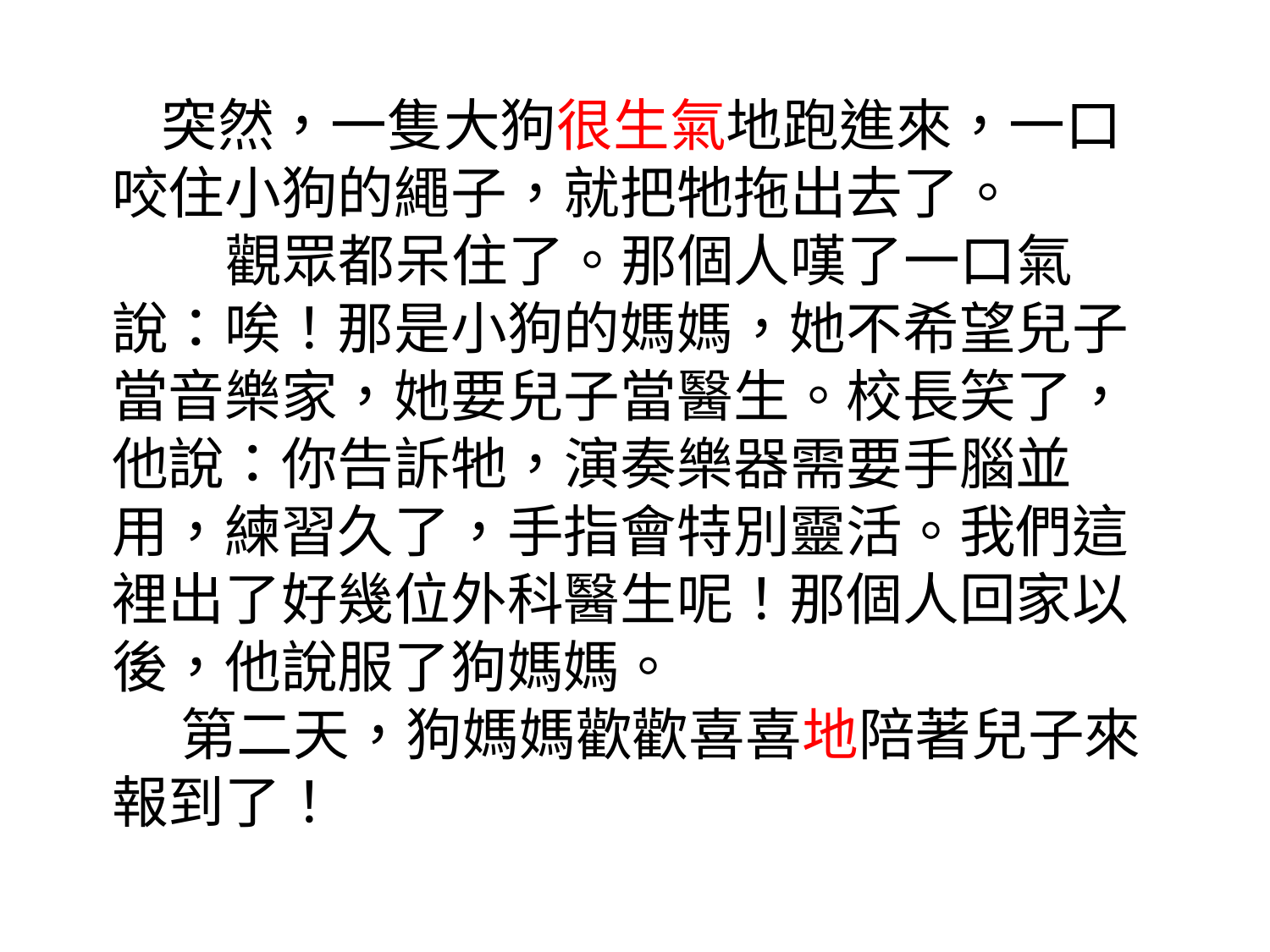

突然，一隻大狗很生氣地跑進來，一口咬住小狗的繩子，就把牠拖出去了。
    觀眾都呆住了。那個人嘆了一口氣說：唉！那是小狗的媽媽，她不希望兒子當音樂家，她要兒子當醫生。校長笑了，他說：你告訴牠，演奏樂器需要手腦並用，練習久了，手指會特別靈活。我們這裡出了好幾位外科醫生呢！那個人回家以後，他說服了狗媽媽。
 第二天，狗媽媽歡歡喜喜地陪著兒子來報到了！